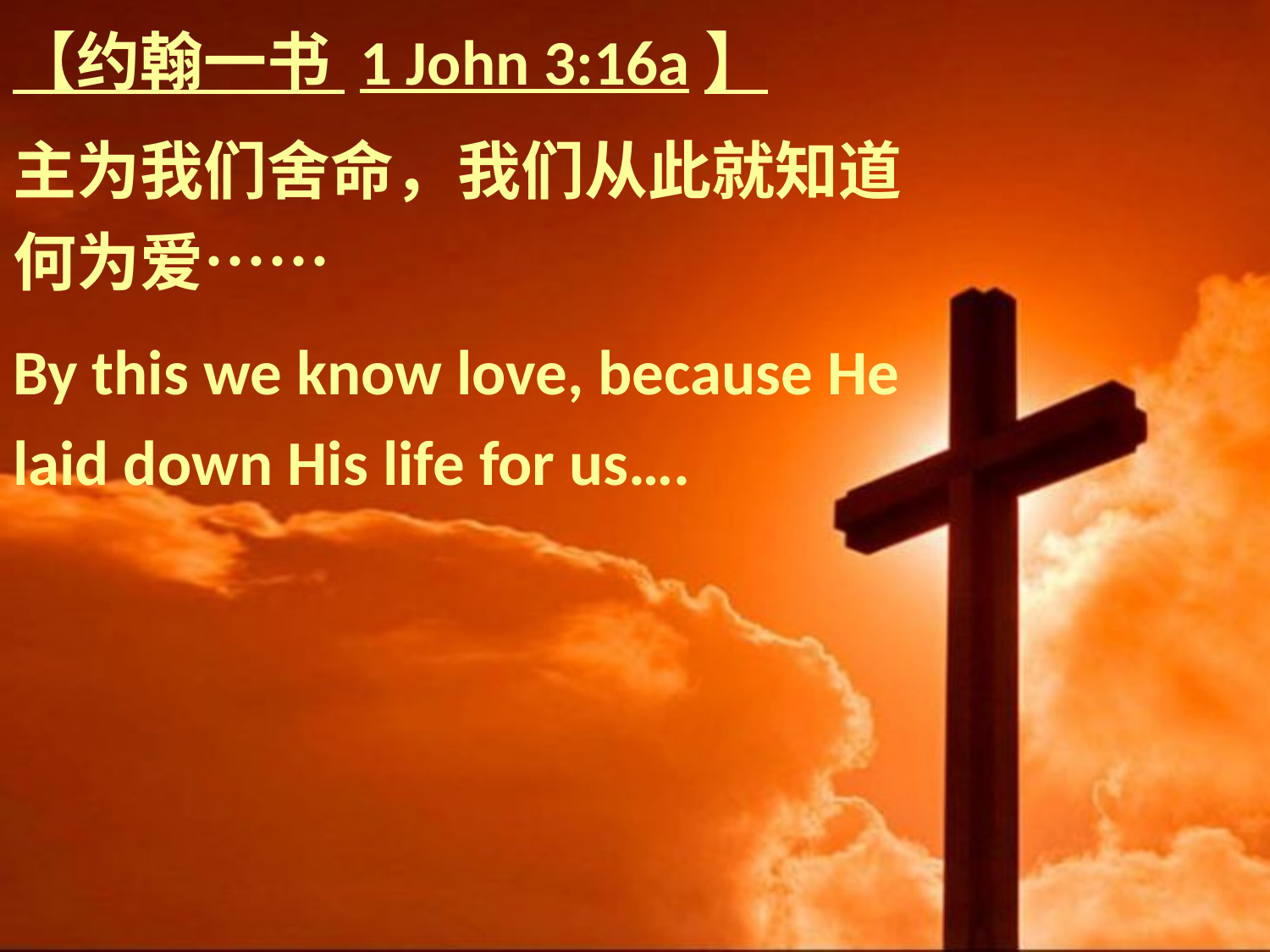

【约翰一书 1 John 3:16a】
主为我们舍命，我们从此就知道何为爱……
By this we know love, because He laid down His life for us….